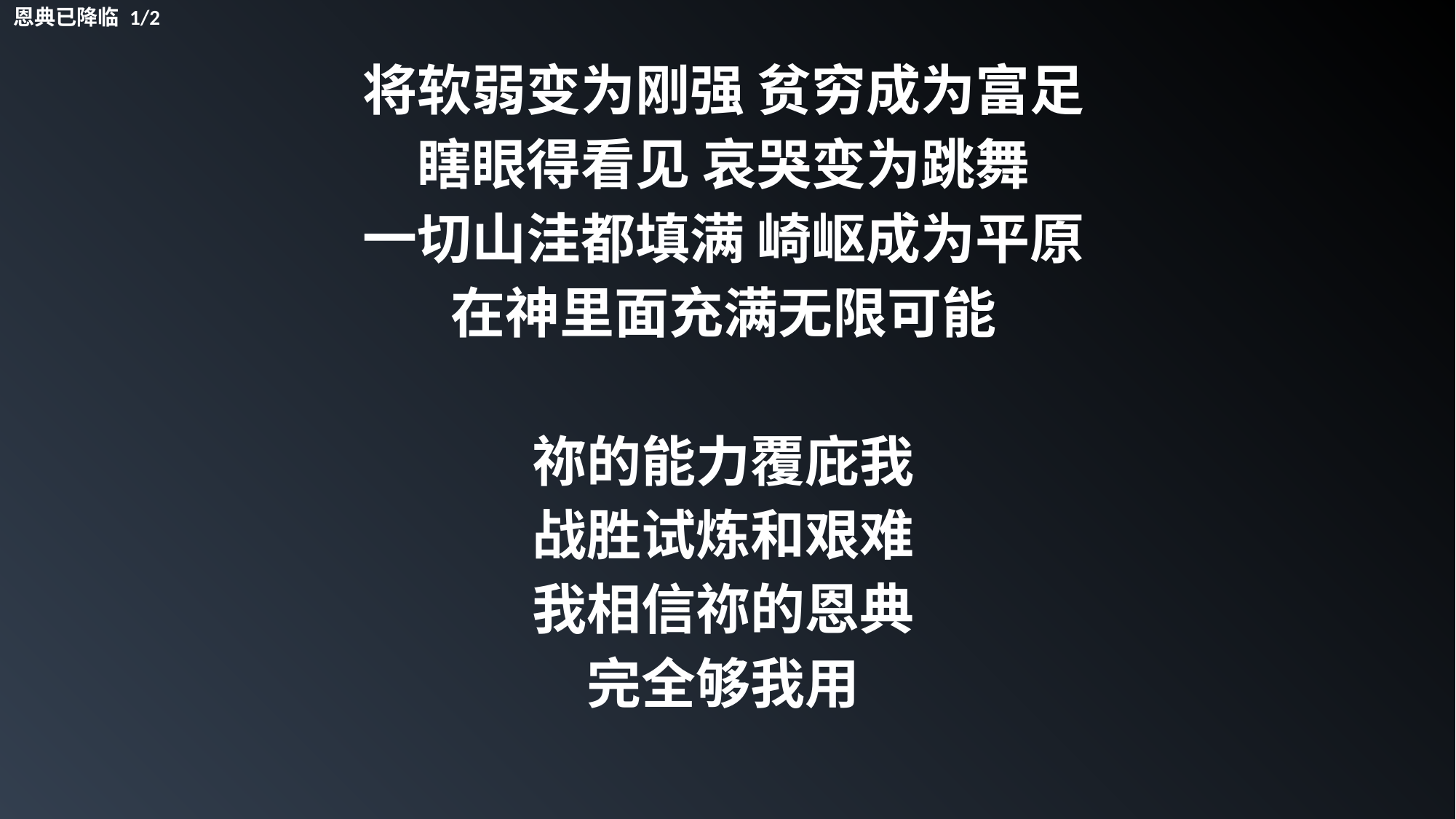

恩典已降临 1/2
将软弱变为刚强 贫穷成为富足
瞎眼得看见 哀哭变为跳舞
一切山洼都填满 崎岖成为平原
在神里面充满无限可能

祢的能力覆庇我
战胜试炼和艰难
我相信祢的恩典
完全够我用